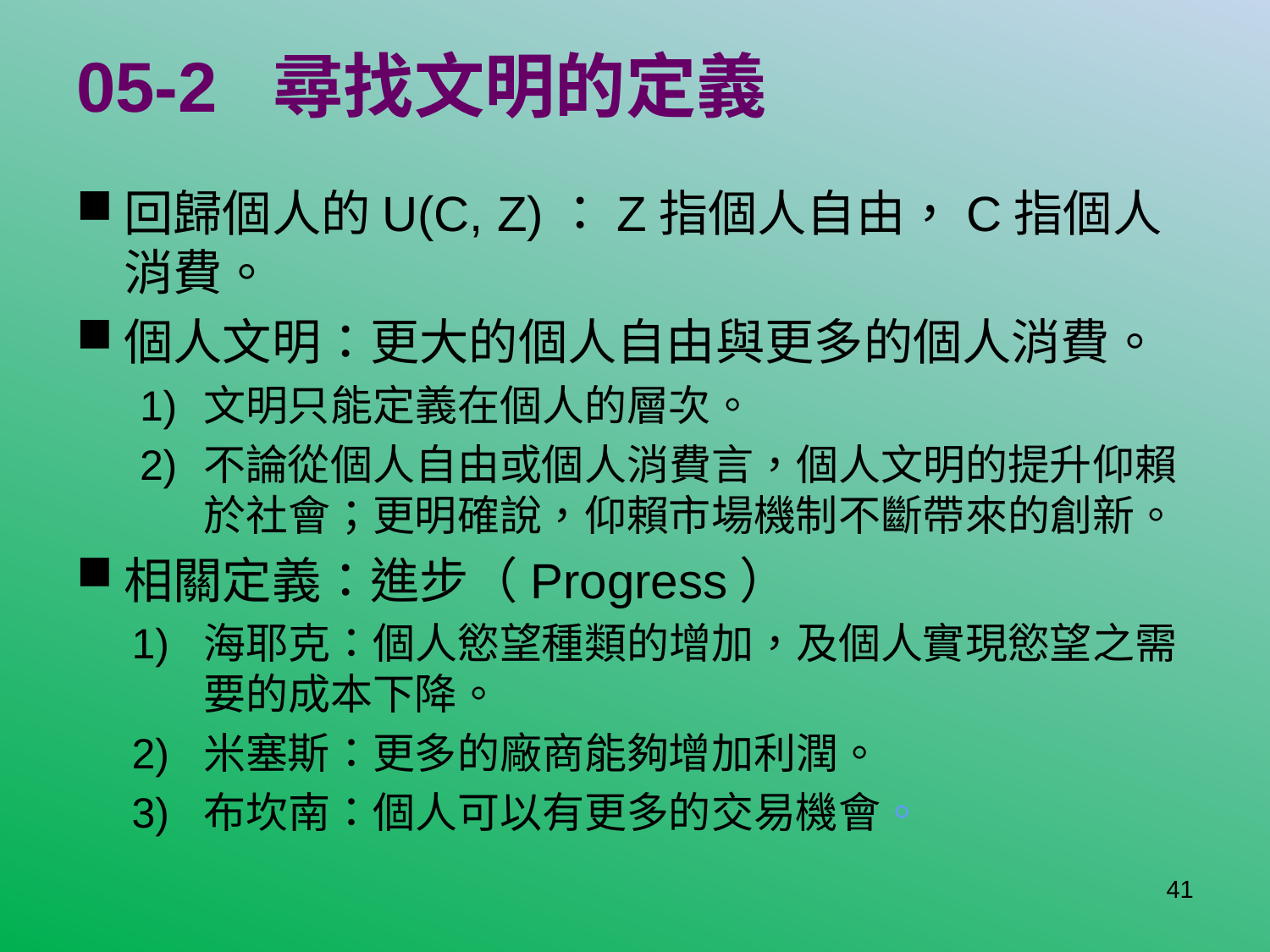

# 05-2  尋找文明的定義
回歸個人的U(C, Z)：Z指個人自由，C指個人消費。
個人文明：更大的個人自由與更多的個人消費。
文明只能定義在個人的層次。
不論從個人自由或個人消費言，個人文明的提升仰賴於社會；更明確說，仰賴市場機制不斷帶來的創新。
相關定義：進步（Progress）
海耶克：個人慾望種類的增加，及個人實現慾望之需要的成本下降。
米塞斯：更多的廠商能夠增加利潤。
布坎南：個人可以有更多的交易機會。
41